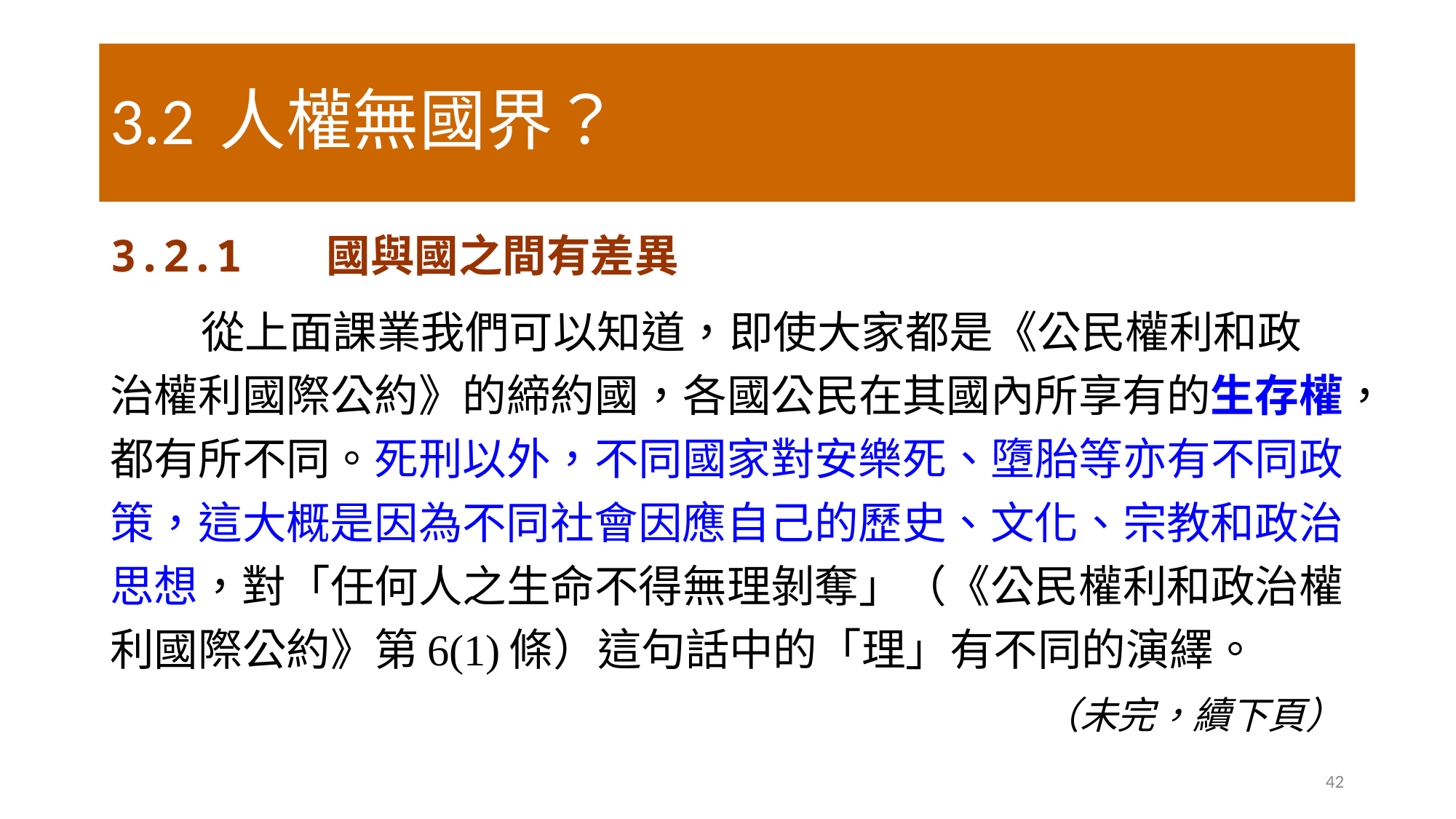

# 3.2	人權無國界？
3.2.1	 國與國之間有差異
	從上面課業我們可以知道，即使大家都是《公民權利和政治權利國際公約》的締約國，各國公民在其國內所享有的生存權，都有所不同。死刑以外，不同國家對安樂死、墮胎等亦有不同政策，這大概是因為不同社會因應自己的歷史、文化、宗教和政治思想，對「任何人之生命不得無理剝奪」（《公民權利和政治權利國際公約》第6(1)條）這句話中的「理」有不同的演繹。
（未完，續下頁）

42